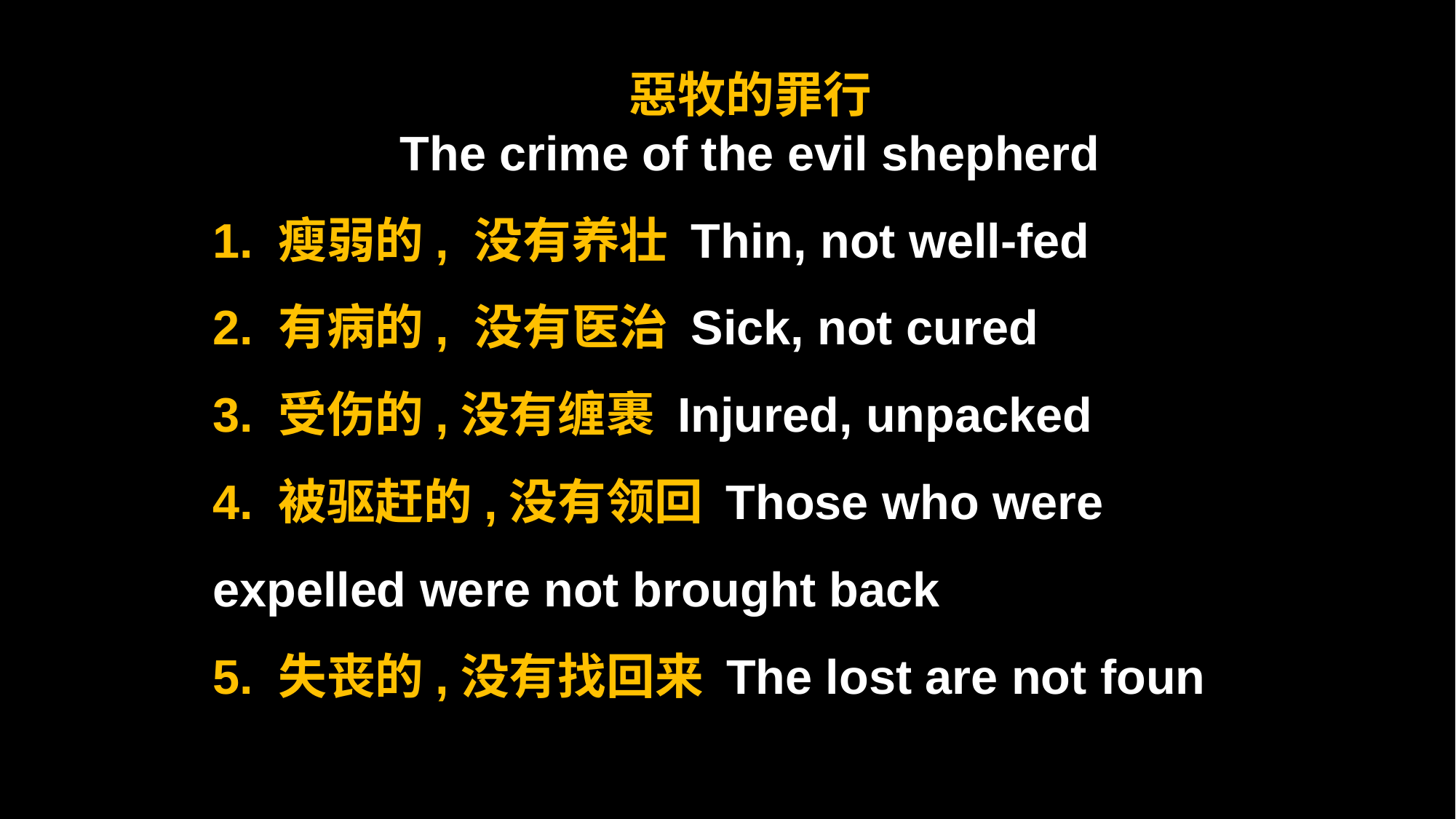

惡牧的罪行
The crime of the evil shepherd
1. 瘦弱的, 没有养壮 Thin, not well-fed
2. 有病的, 没有医治 Sick, not cured
3. 受伤的,没有缠裹 Injured, unpacked
4. 被驱赶的,没有领回 Those who were expelled were not brought back
5. 失丧的,没有找回来 The lost are not foun